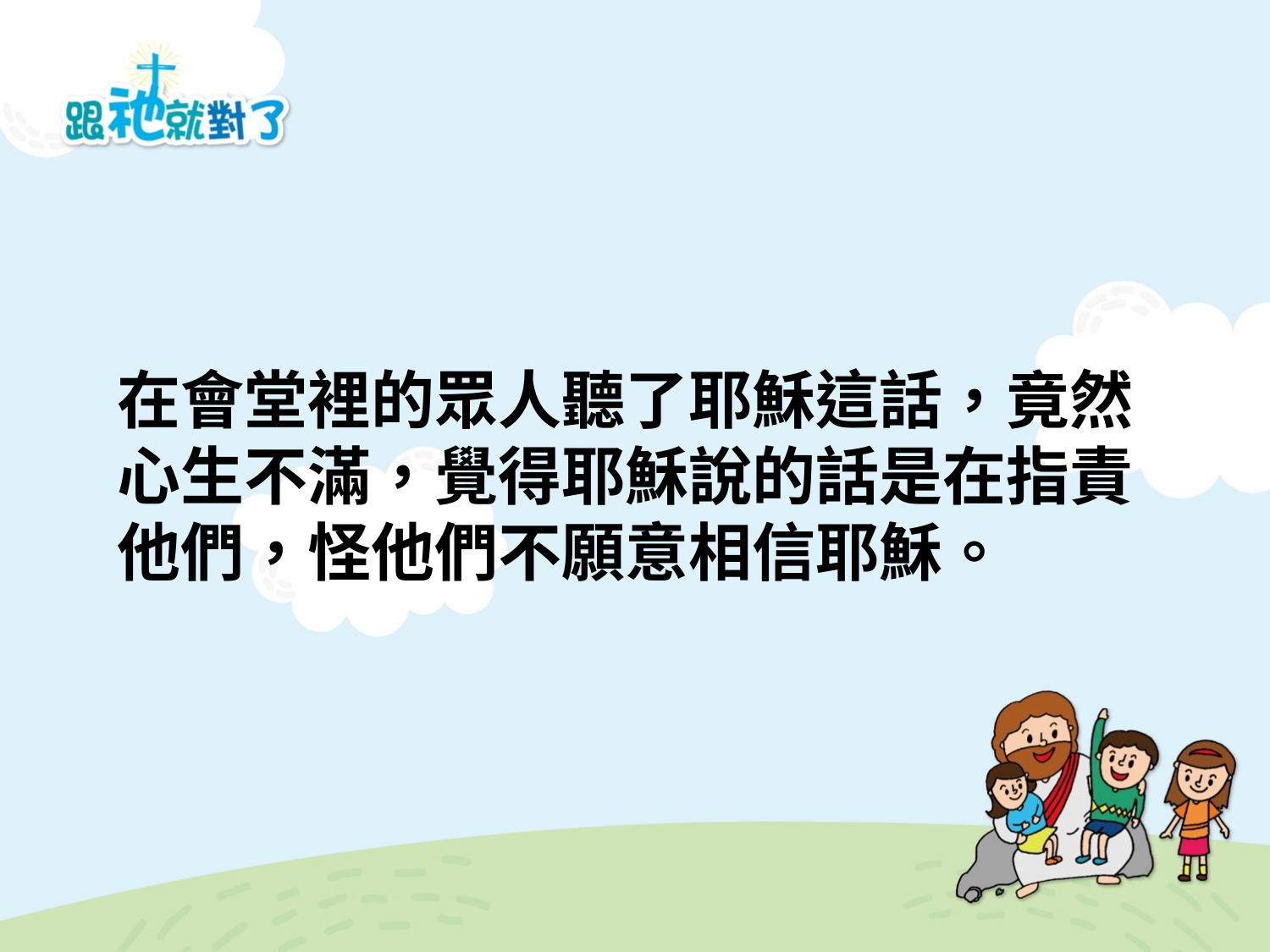

在會堂裡的眾人聽了耶穌這話，竟然心生不滿，覺得耶穌說的話是在指責他們，怪他們不願意相信耶穌。